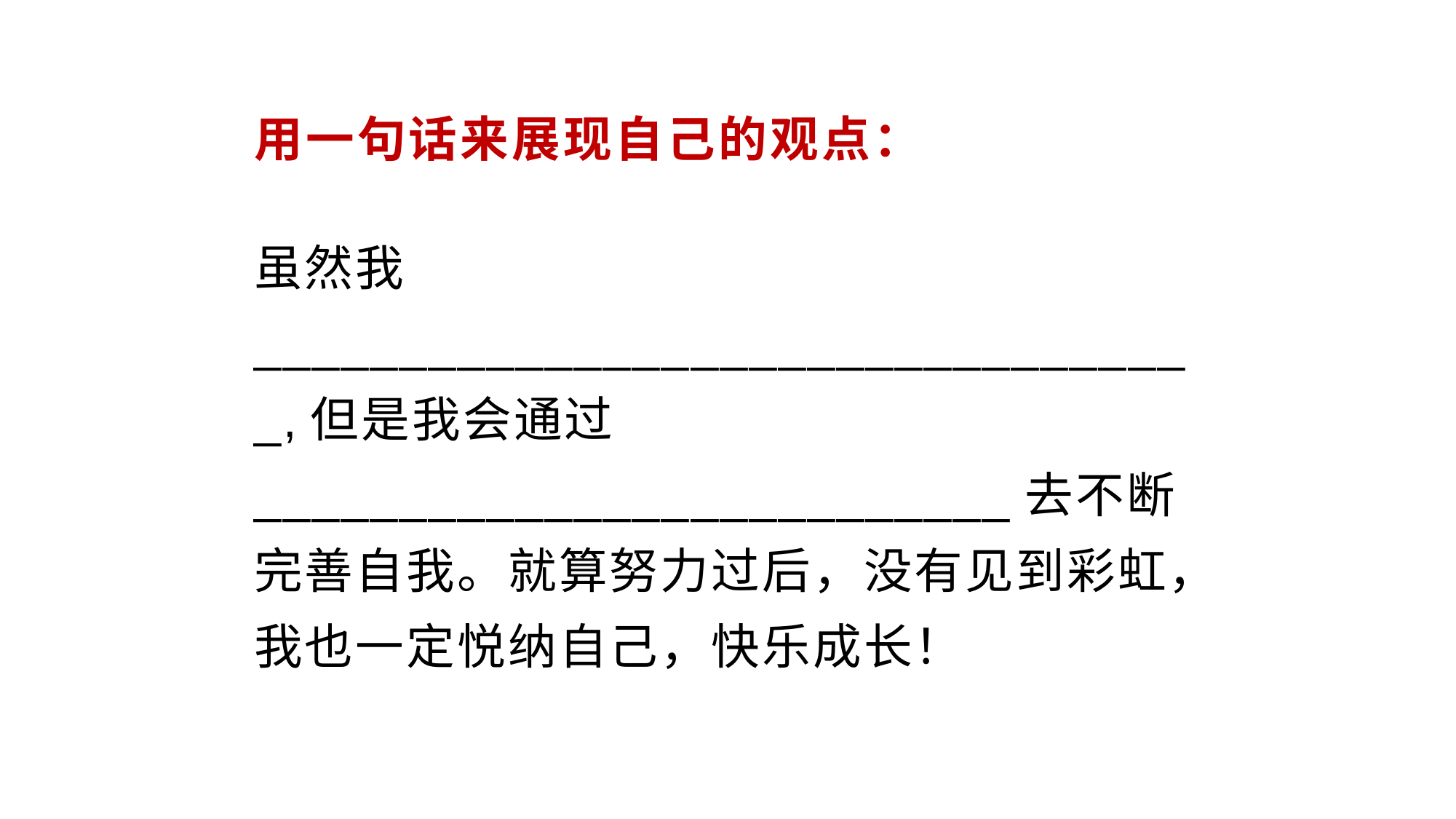

# 用一句话来展现自己的观点：
虽然我_________________________________,但是我会通过__________________________去不断完善自我。就算努力过后，没有见到彩虹，我也一定悦纳自己，快乐成长！